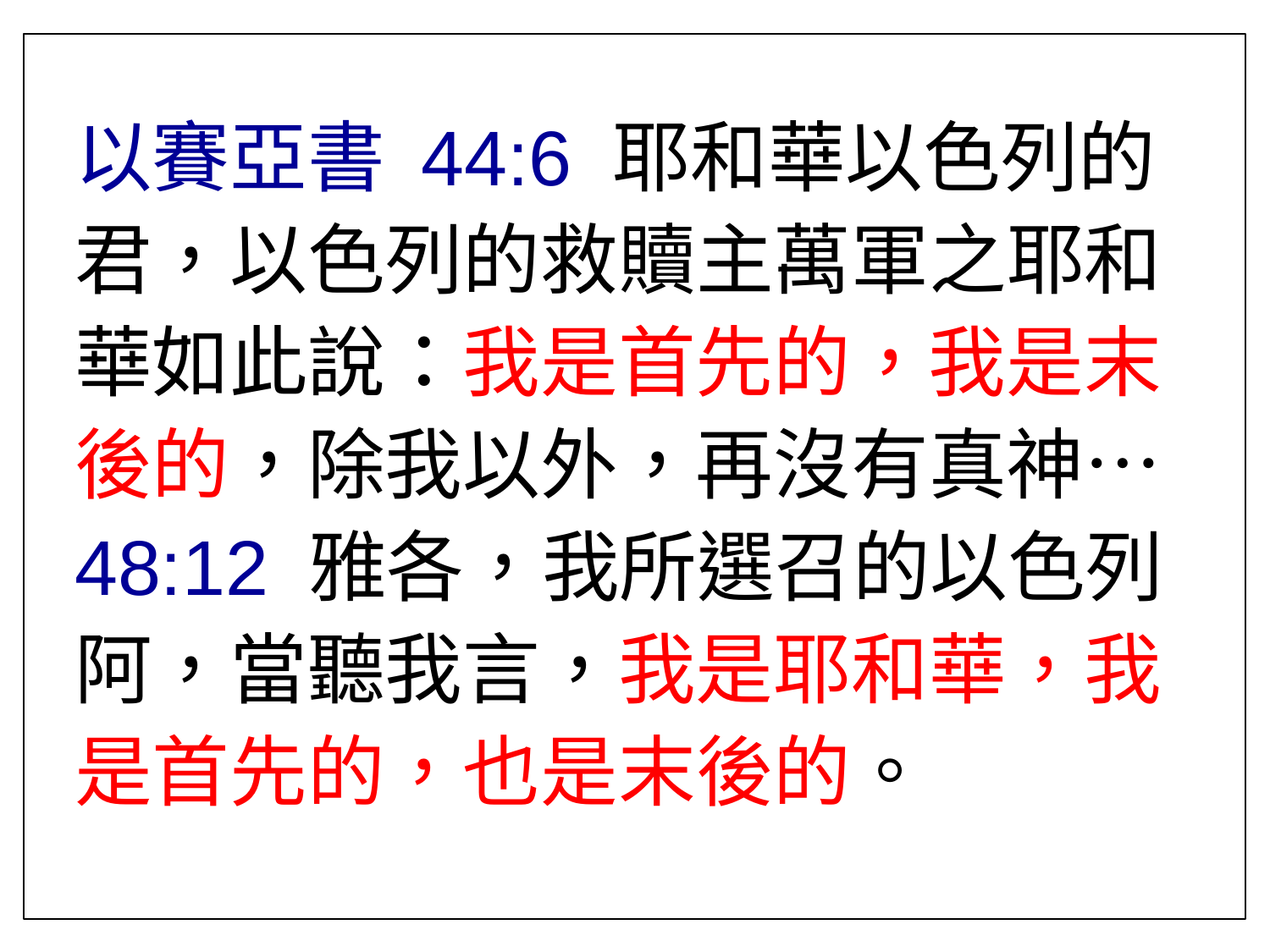

以賽亞書 44:6 耶和華以色列的君，以色列的救贖主萬軍之耶和華如此說：我是首先的，我是末後的，除我以外，再沒有真神…48:12 雅各，我所選召的以色列阿，當聽我言，我是耶和華，我是首先的，也是末後的。